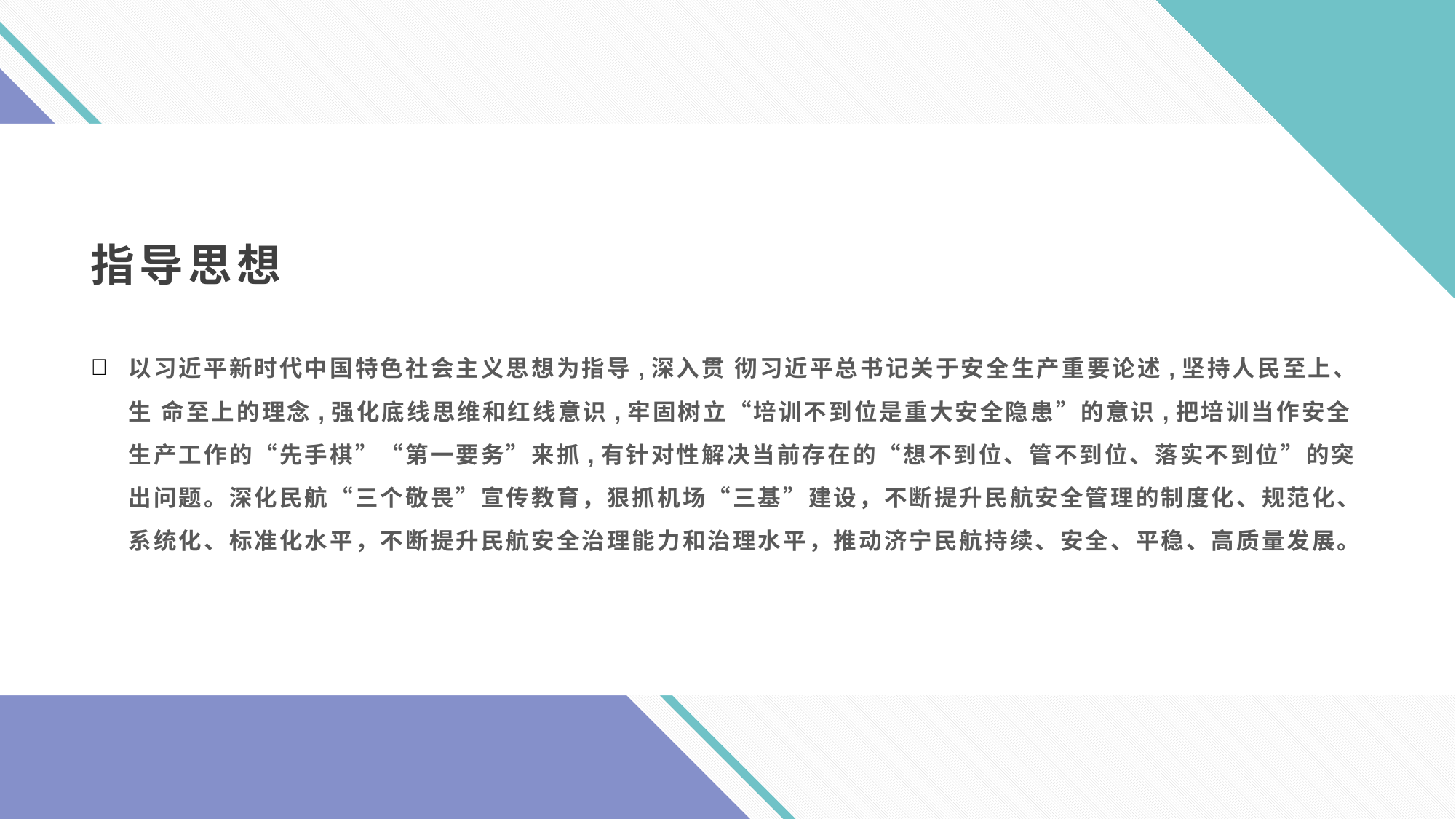

指导思想
以习近平新时代中国特色社会主义思想为指导,深入贯 彻习近平总书记关于安全生产重要论述,坚持人民至上、生 命至上的理念,强化底线思维和红线意识,牢固树立“培训不到位是重大安全隐患”的意识,把培训当作安全生产工作的“先手棋”“第一要务”来抓,有针对性解决当前存在的“想不到位、管不到位、落实不到位”的突出问题。深化民航“三个敬畏”宣传教育，狠抓机场“三基”建设，不断提升民航安全管理的制度化、规范化、系统化、标准化水平，不断提升民航安全治理能力和治理水平，推动济宁民航持续、安全、平稳、高质量发展。